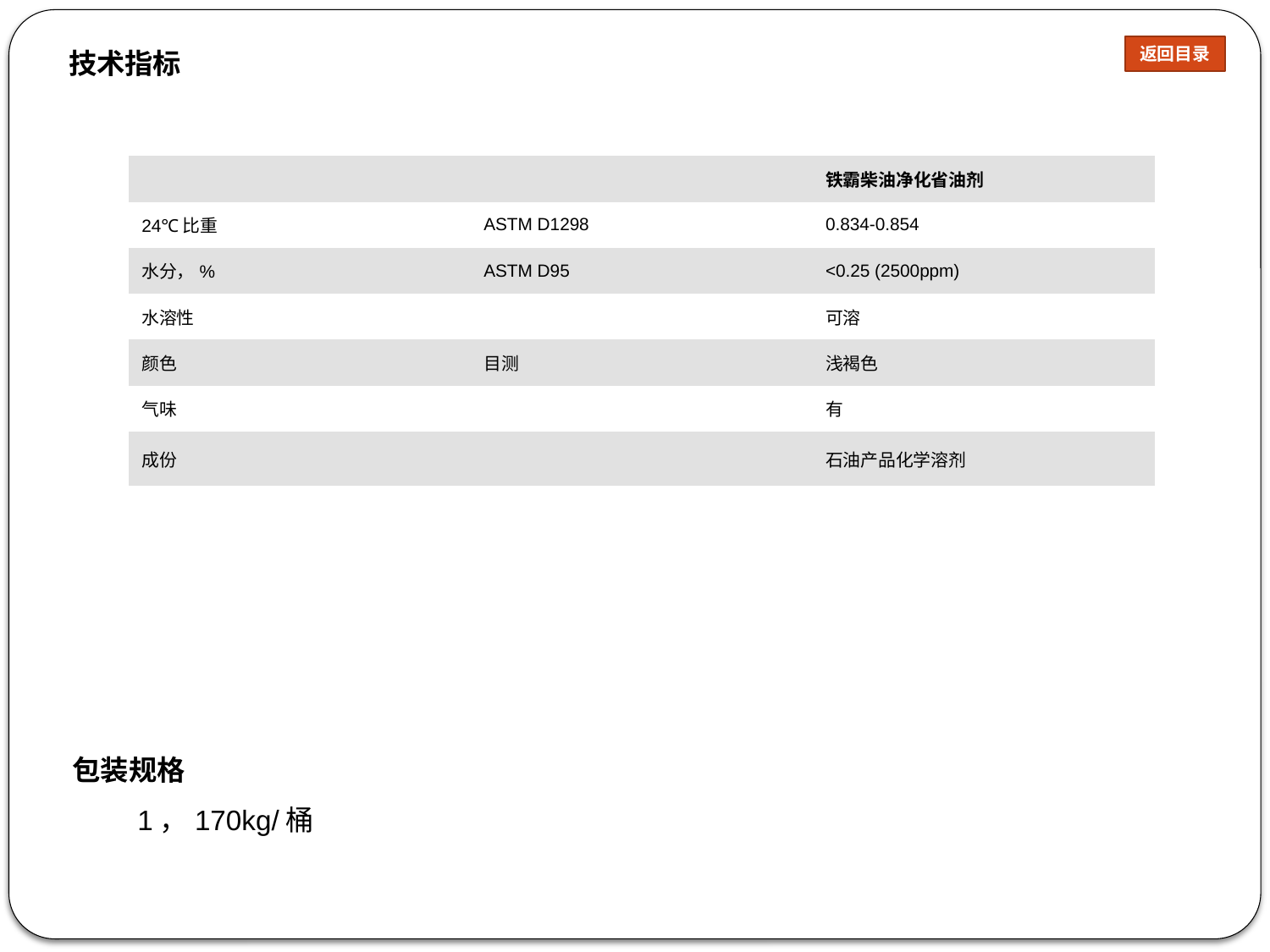

返回目录
技术指标
|  |  | 铁霸柴油净化省油剂 |
| --- | --- | --- |
| 24℃比重 | ASTM D1298 | 0.834-0.854 |
| 水分，% | ASTM D95 | <0.25 (2500ppm) |
| 水溶性 |  | 可溶 |
| 颜色 | 目测 | 浅褐色 |
| 气味 |  | 有 |
| 成份 |  | 石油产品化学溶剂 |

包装规格
1，170kg/桶